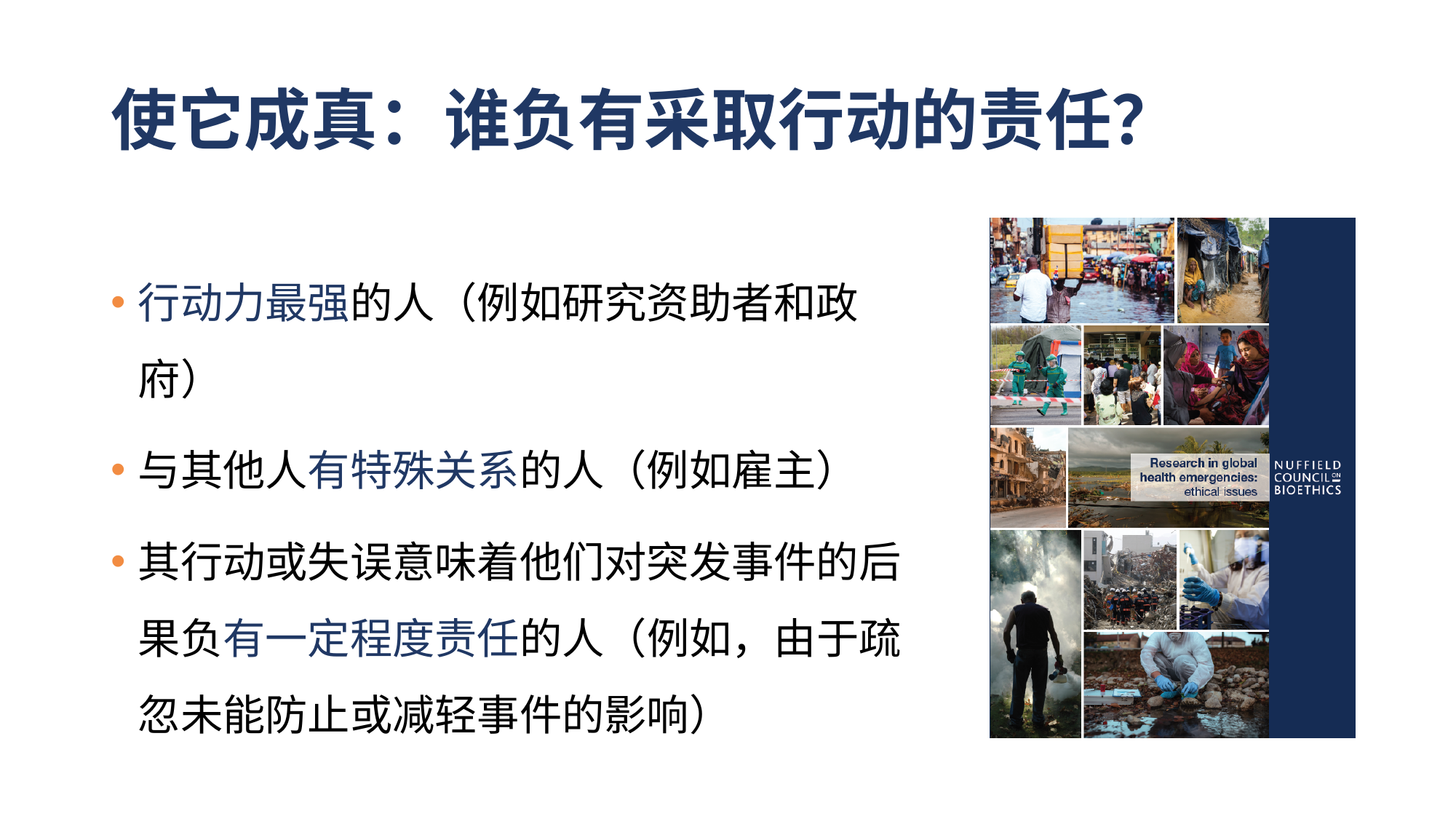

# 使它成真：谁负有采取行动的责任？
行动力最强的人（例如研究资助者和政府）
与其他人有特殊关系的人（例如雇主）
其行动或失误意味着他们对突发事件的后果负有一定程度责任的人（例如，由于疏忽未能防止或减轻事件的影响）